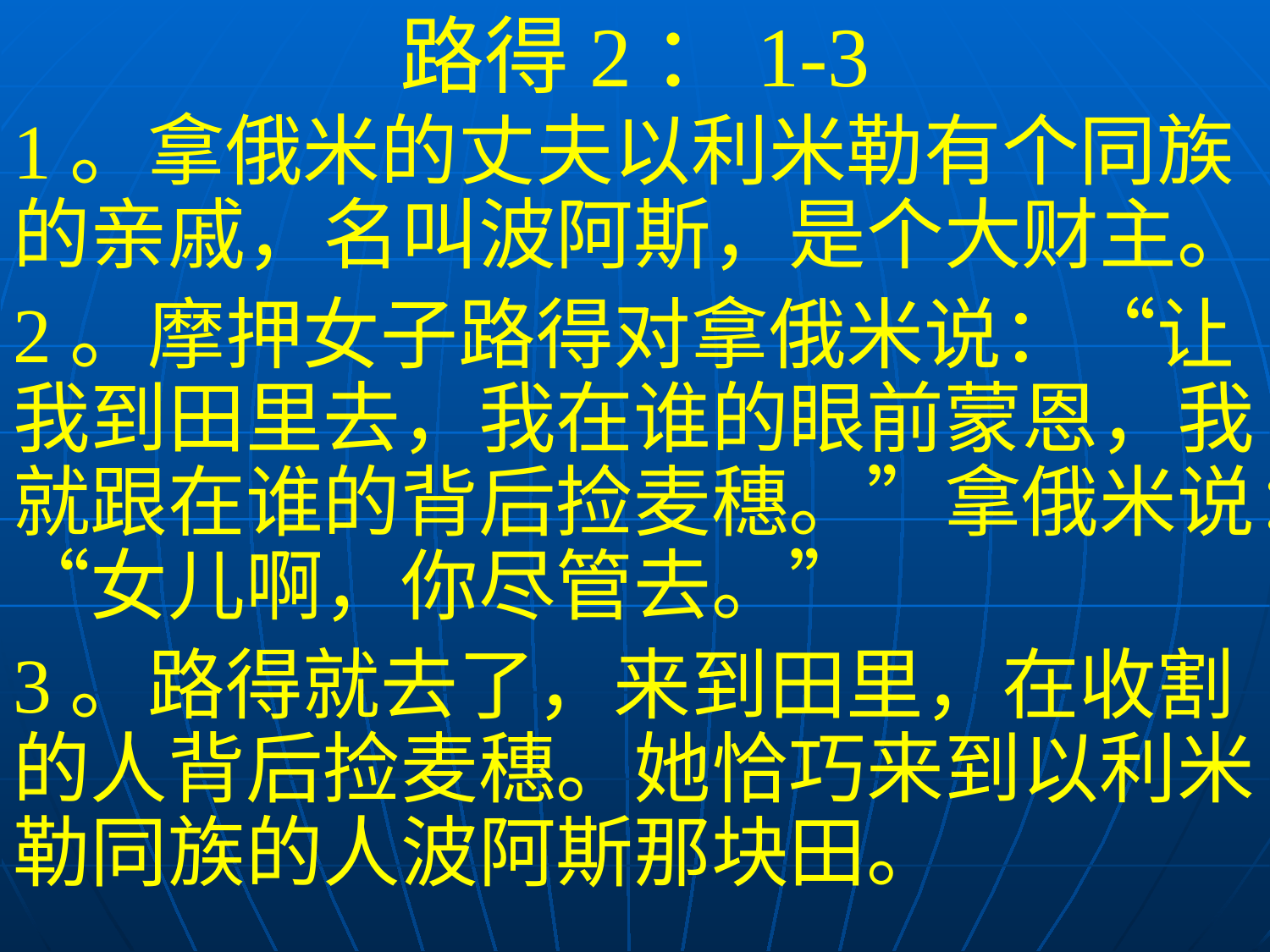

路得2：1-3
1。拿俄米的丈夫以利米勒有个同族的亲戚，名叫波阿斯，是个大财主。
2。摩押女子路得对拿俄米说：“让我到田里去，我在谁的眼前蒙恩，我就跟在谁的背后捡麦穗。”拿俄米说：“女儿啊，你尽管去。”
3。路得就去了，来到田里，在收割的人背后捡麦穗。她恰巧来到以利米勒同族的人波阿斯那块田。